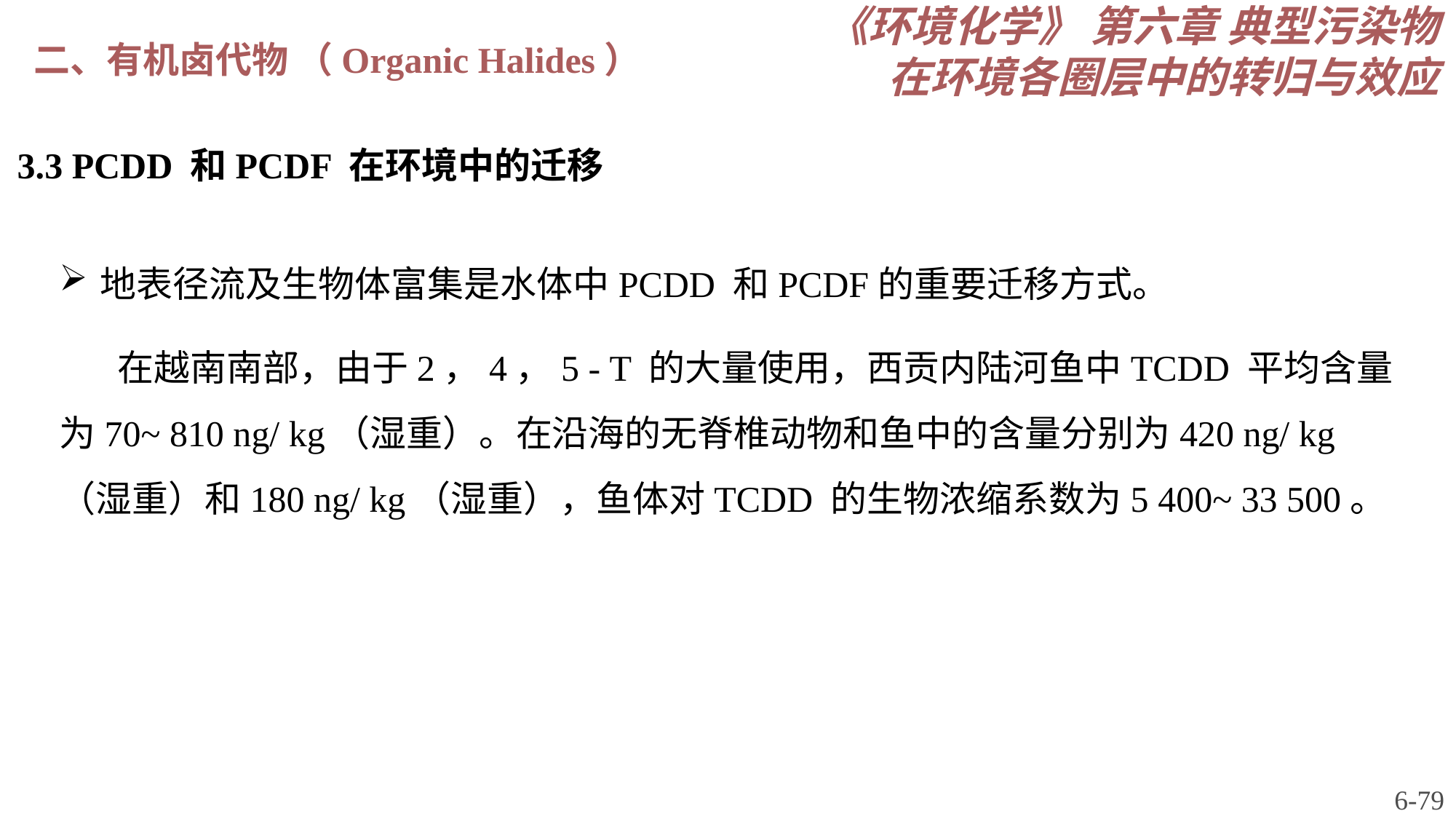

《环境化学》 第六章 典型污染物在环境各圈层中的转归与效应
二、有机卤代物 （Organic Halides）
3.3 PCDD 和PCDF 在环境中的迁移
地表径流及生物体富集是水体中PCDD 和PCDF的重要迁移方式。
      在越南南部，由于2，4，5 - T 的大量使用，西贡内陆河鱼中TCDD 平均含量为70~ 810 ng/ kg（湿重）。在沿海的无脊椎动物和鱼中的含量分别为420 ng/ kg（湿重）和180 ng/ kg（湿重），鱼体对TCDD 的生物浓缩系数为5 400~ 33 500。

6-79